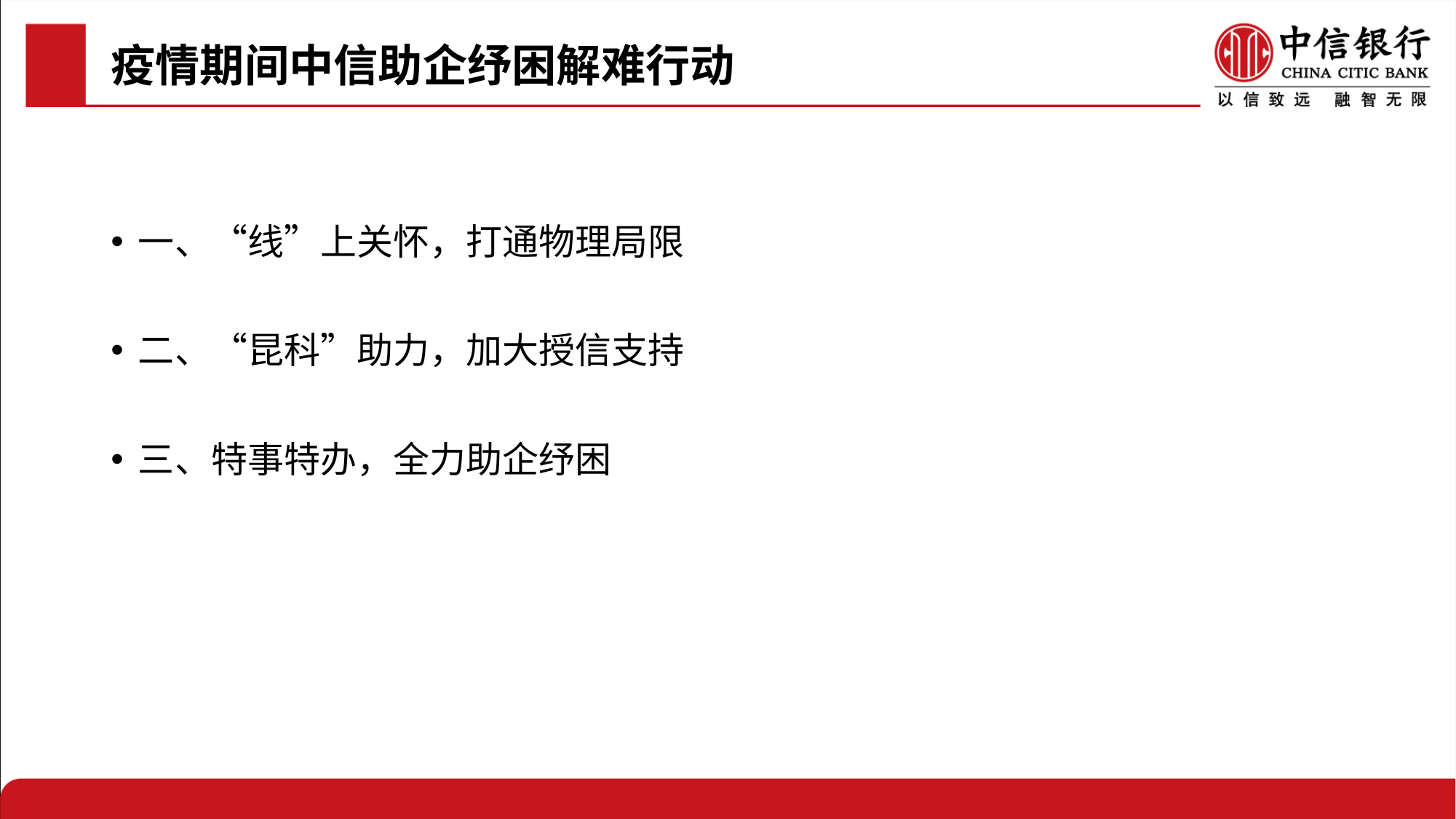

# 疫情期间中信助企纾困解难行动
一、“线”上关怀，打通物理局限

二、“昆科”助力，加大授信支持

三、特事特办，全力助企纾困

4